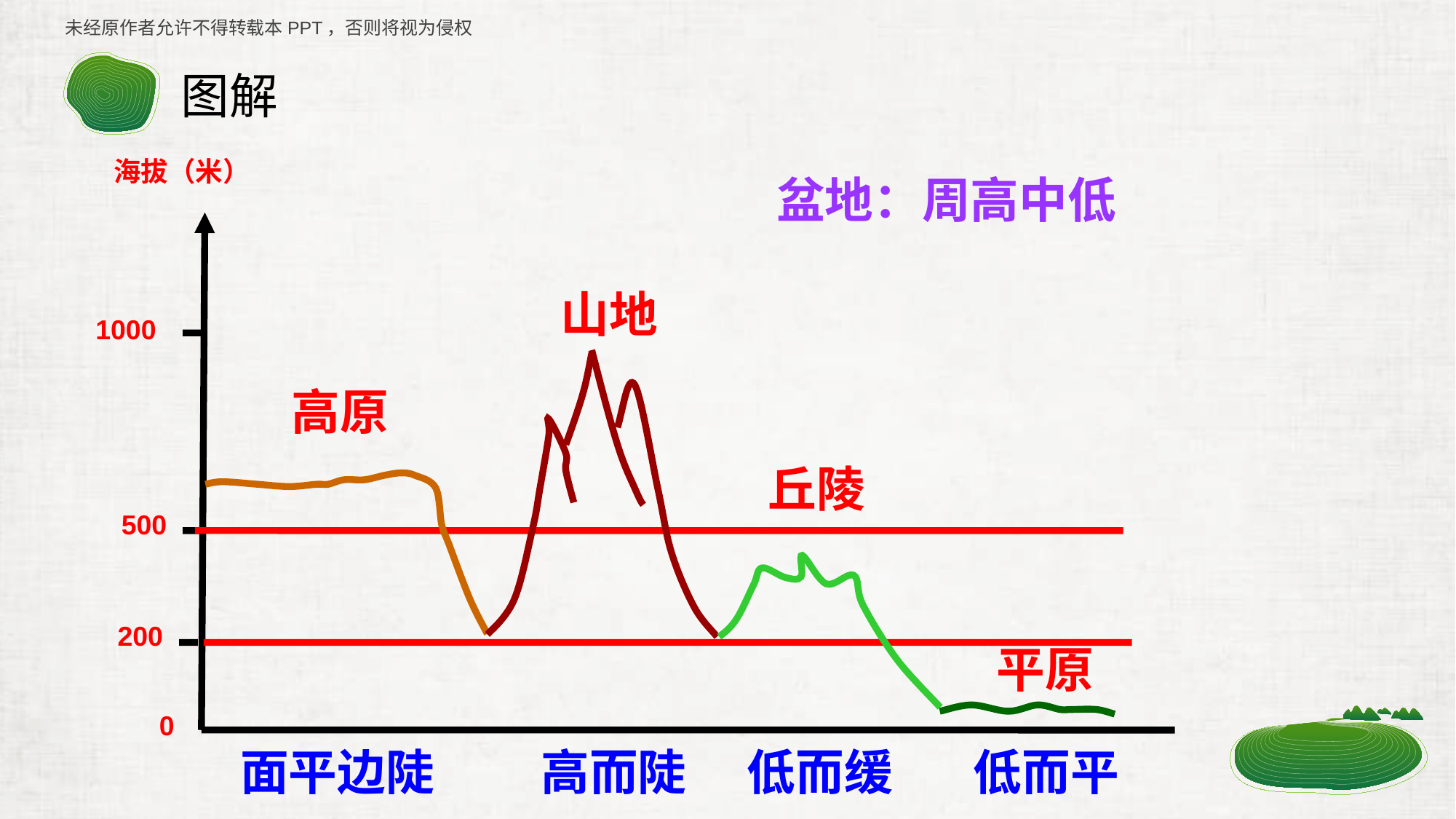

# 图解
海拔（米）

1000
500
200
0
盆地：周高中低
山地

高原
丘陵

平原

面平边陡
高而陡
低而缓
低而平